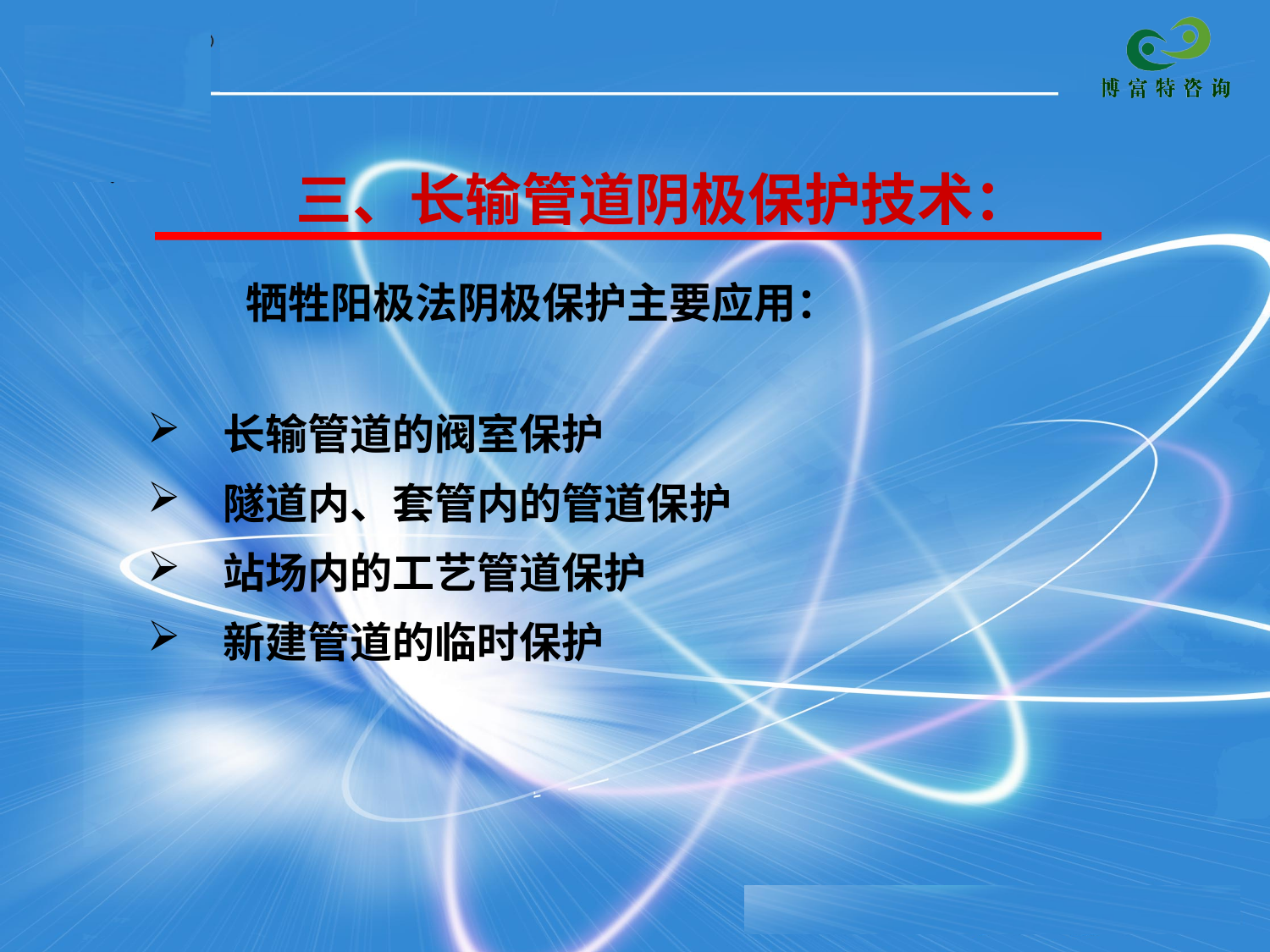

# 三、长输管道阴极保护技术：

　　牺牲阳极法阴极保护主要应用：

　长输管道的阀室保护
　隧道内、套管内的管道保护
　站场内的工艺管道保护
　新建管道的临时保护